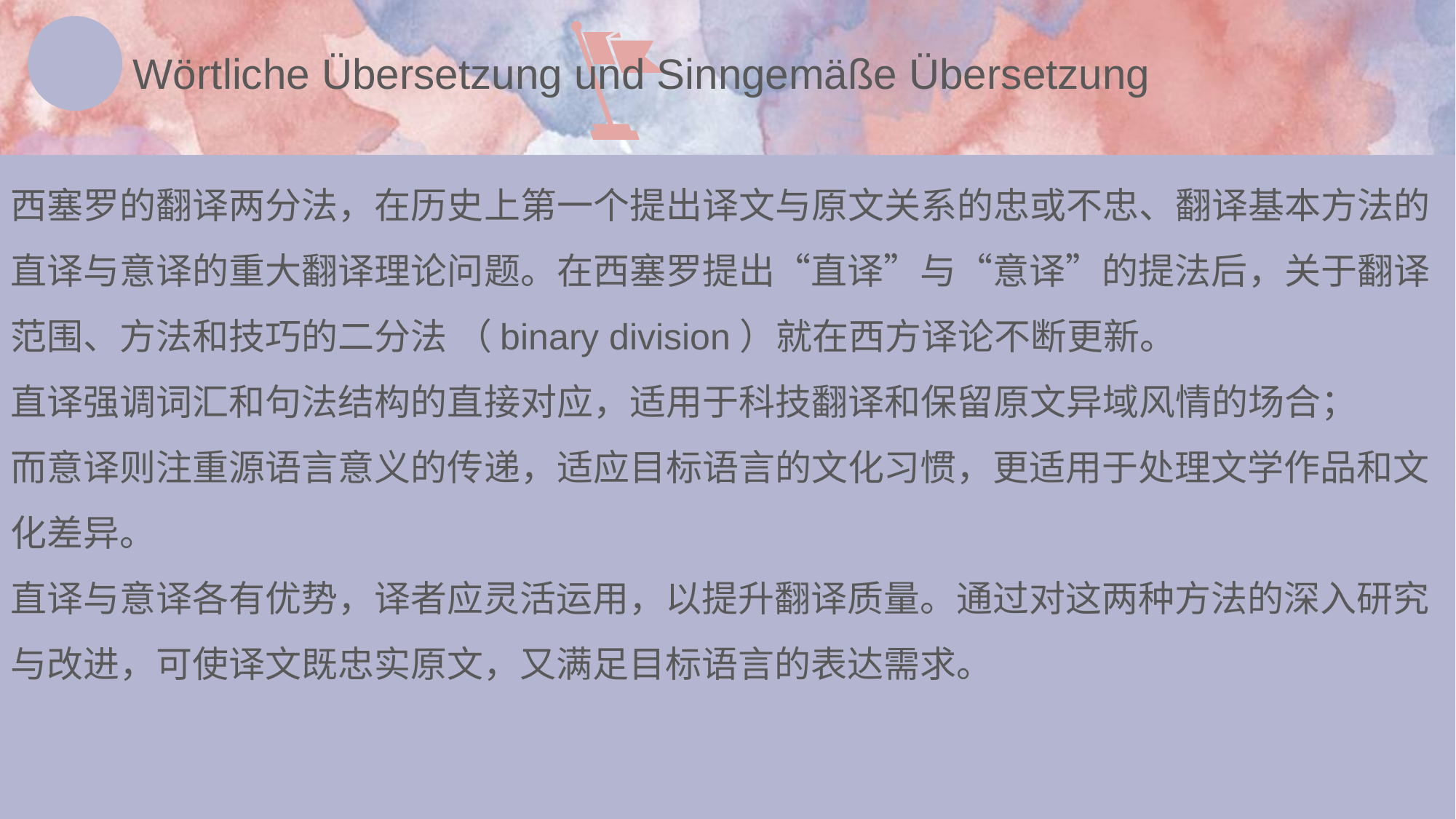

Wörtliche Übersetzung und Sinngemäße Übersetzung

西塞罗的翻译两分法，在历史上第一个提出译文与原文关系的忠或不忠、翻译基本方法的直译与意译的重大翻译理论问题。在西塞罗提出“直译”与“意译”的提法后，关于翻译范围、方法和技巧的二分法 （binary division）就在西方译论不断更新。
直译强调词汇和句法结构的直接对应，适用于科技翻译和保留原文异域风情的场合；
而意译则注重源语言意义的传递，适应目标语言的文化习惯，更适用于处理文学作品和文化差异。
直译与意译各有优势，译者应灵活运用，以提升翻译质量。通过对这两种方法的深入研究与改进，可使译文既忠实原文，又满足目标语言的表达需求。